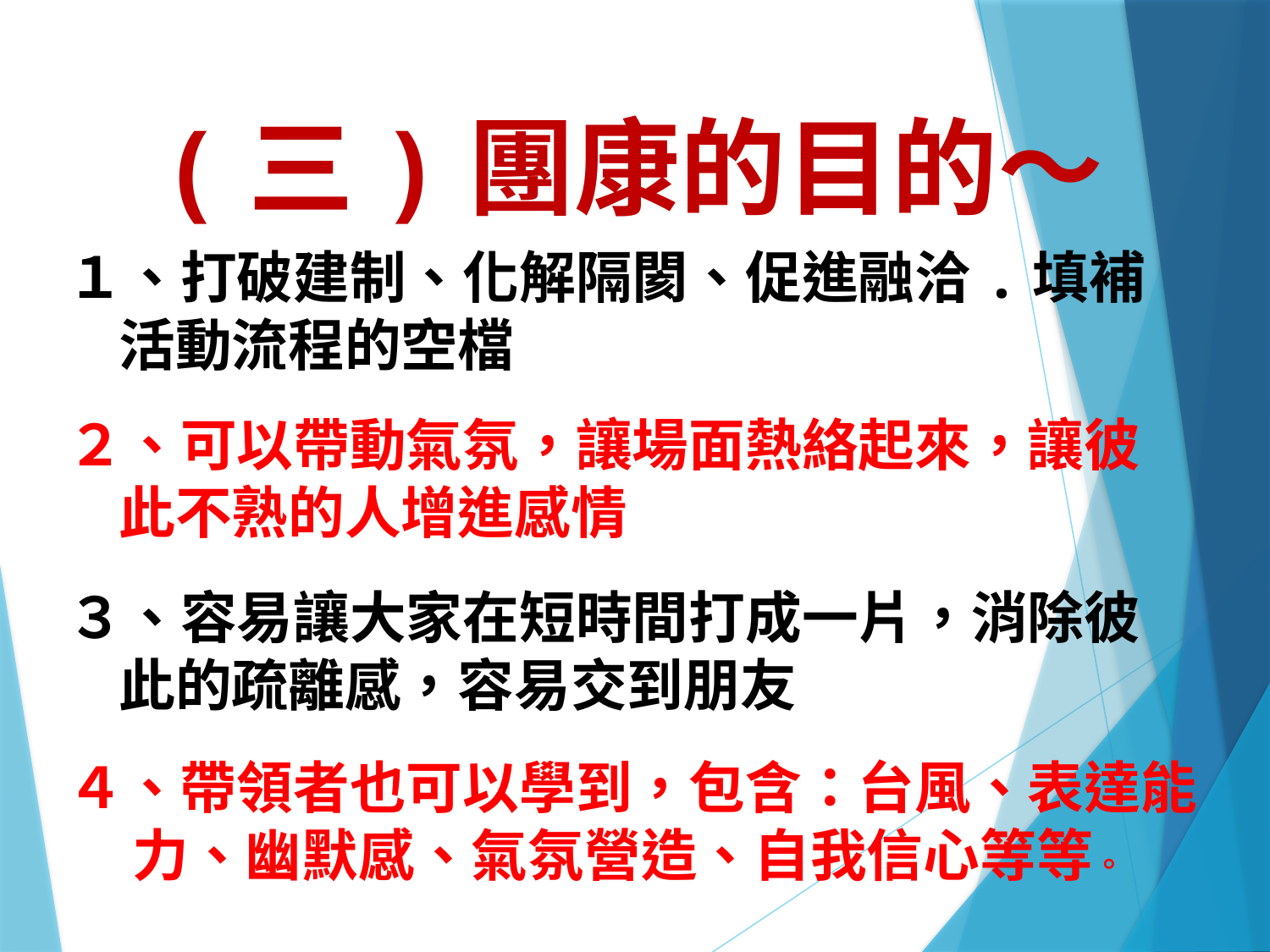

(三)團康的目的～
１、打破建制、化解隔閡、促進融洽.填補
    活動流程的空檔
２、可以帶動氣氛，讓場面熱絡起來，讓彼
    此不熟的人增進感情
３、容易讓大家在短時間打成一片，消除彼
    此的疏離感，容易交到朋友
４、帶領者也可以學到，包含：台風、表達能
    力、幽默感、氣氛營造、自我信心等等。